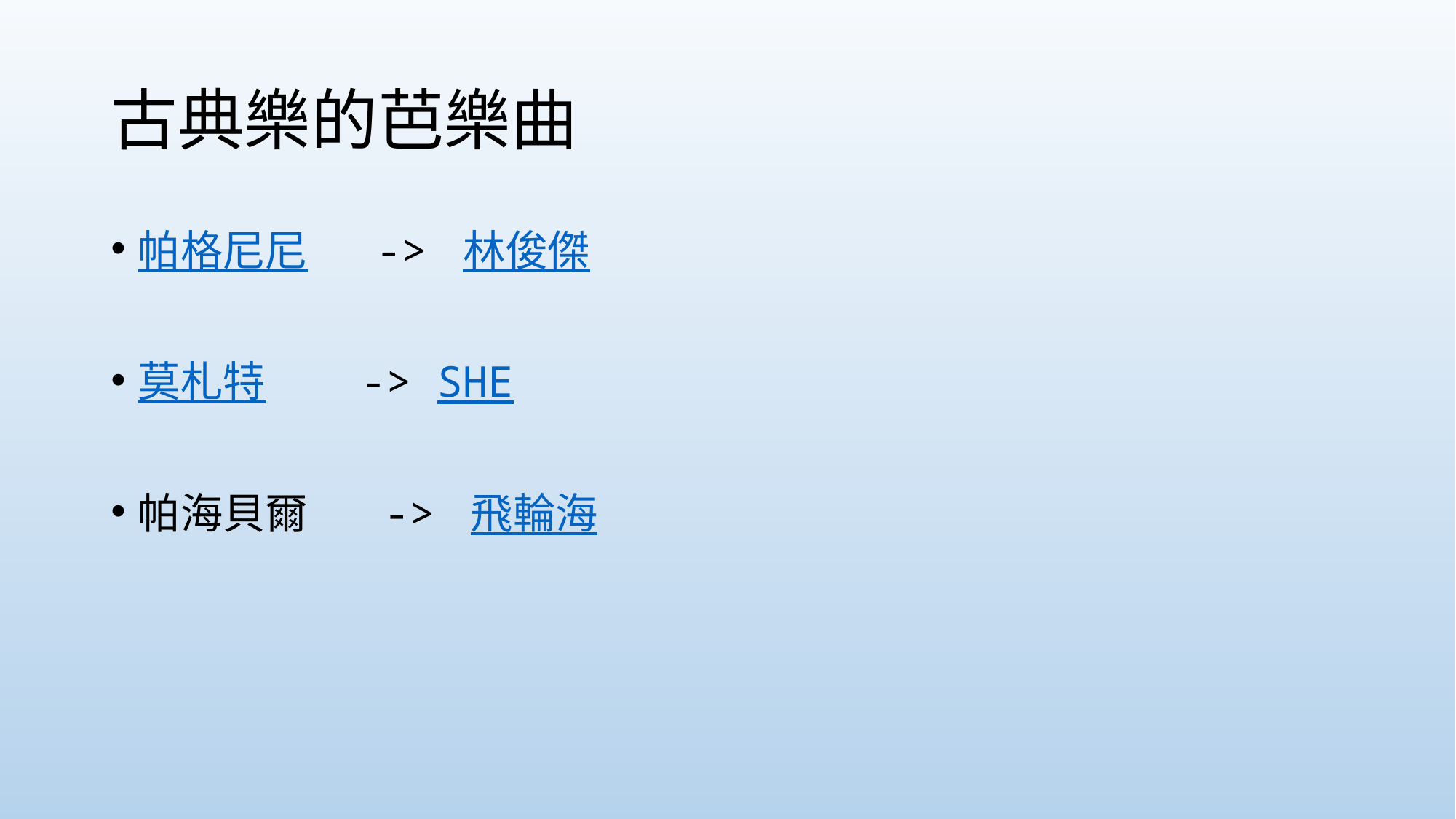

# 古典樂的芭樂曲
帕格尼尼     	 -> 林俊傑

莫札特         -> SHE

帕海貝爾       -> 飛輪海